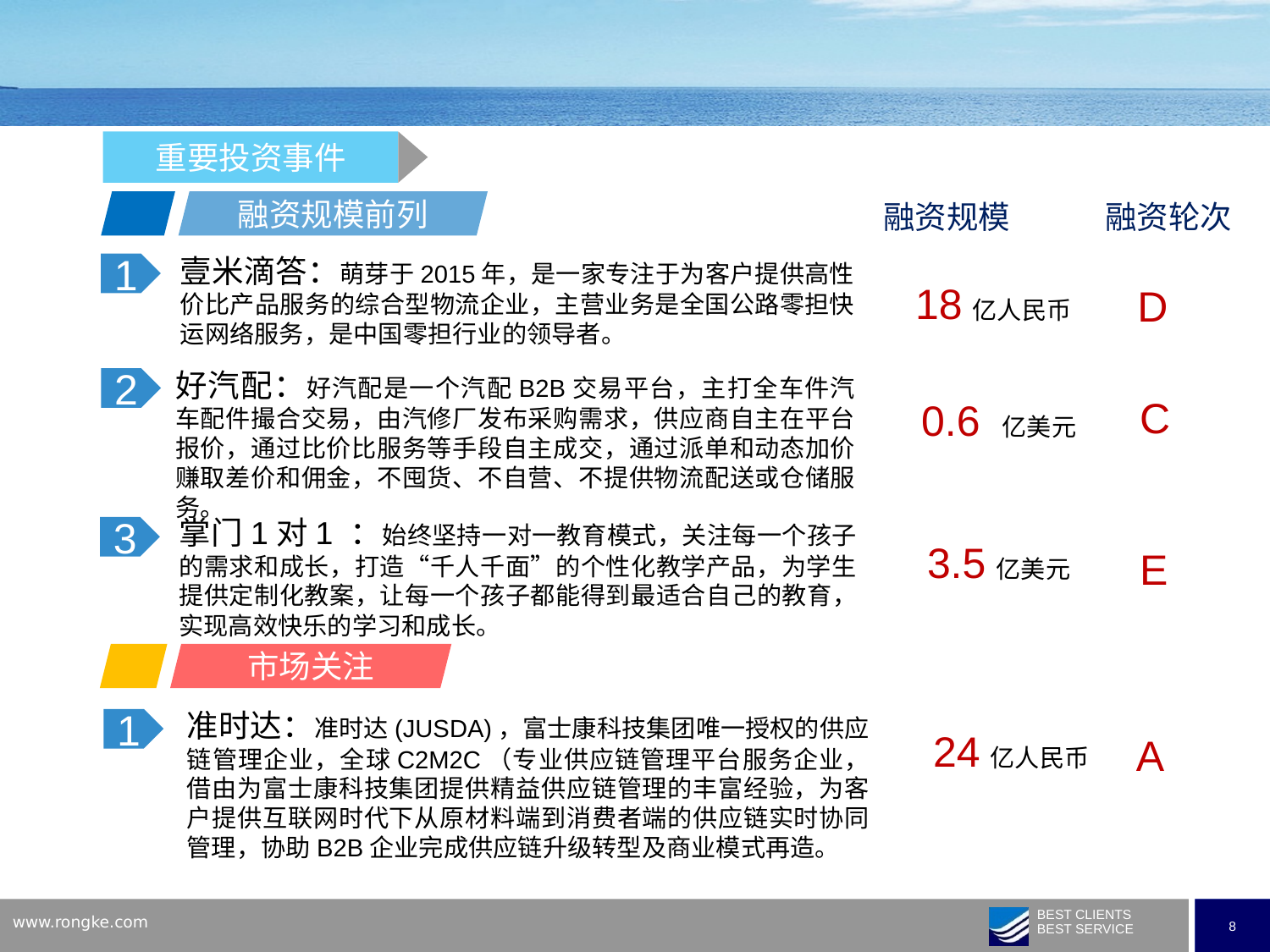

重要投资事件

融资规模前列
融资规模
融资轮次
壹米滴答：萌芽于2015年，是一家专注于为客户提供高性价比产品服务的综合型物流企业，主营业务是全国公路零担快运网络服务，是中国零担行业的领导者。
1
18亿人民币
D
好汽配：好汽配是一个汽配B2B交易平台，主打全车件汽车配件撮合交易，由汽修厂发布采购需求，供应商自主在平台报价，通过比价比服务等手段自主成交，通过派单和动态加价赚取差价和佣金，不囤货、不自营、不提供物流配送或仓储服务。
2
C
0.6 亿美元
掌门1对1 ：始终坚持一对一教育模式，关注每一个孩子的需求和成长，打造“千人千面”的个性化教学产品，为学生提供定制化教案，让每一个孩子都能得到最适合自己的教育，实现高效快乐的学习和成长。
3
3.5亿美元
E

市场关注
准时达：准时达(JUSDA)，富士康科技集团唯一授权的供应链管理企业，全球C2M2C（专业供应链管理平台服务企业，借由为富士康科技集团提供精益供应链管理的丰富经验，为客户提供互联网时代下从原材料端到消费者端的供应链实时协同管理，协助B2B企业完成供应链升级转型及商业模式再造。
1
24亿人民币
A